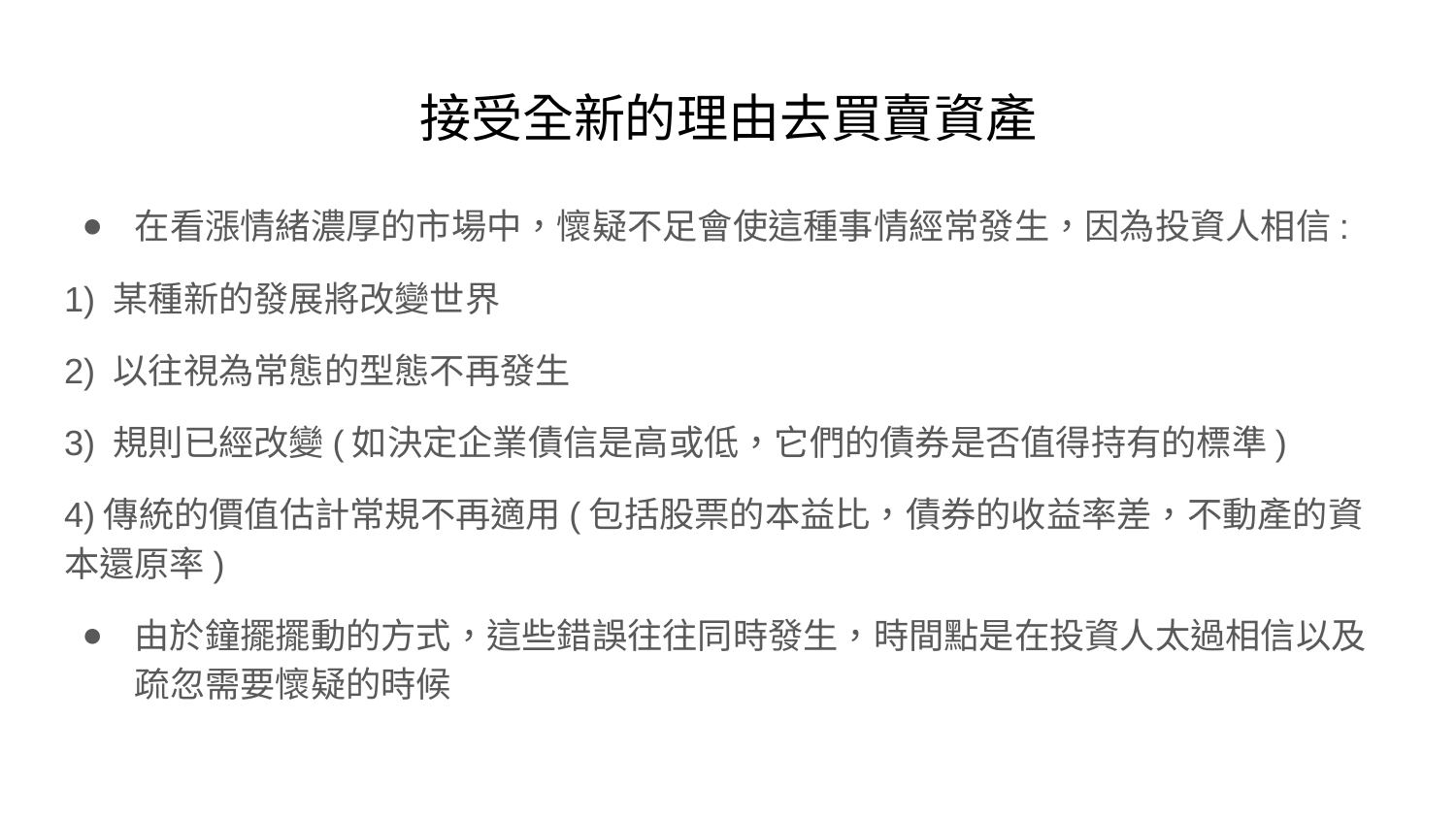

# 接受全新的理由去買賣資產
在看漲情緒濃厚的市場中，懷疑不足會使這種事情經常發生，因為投資人相信:
1) 某種新的發展將改變世界
2) 以往視為常態的型態不再發生
3) 規則已經改變(如決定企業債信是高或低，它們的債券是否值得持有的標準)
4)傳統的價值估計常規不再適用(包括股票的本益比，債券的收益率差，不動產的資本還原率)
由於鐘擺擺動的方式，這些錯誤往往同時發生，時間點是在投資人太過相信以及疏忽需要懷疑的時候